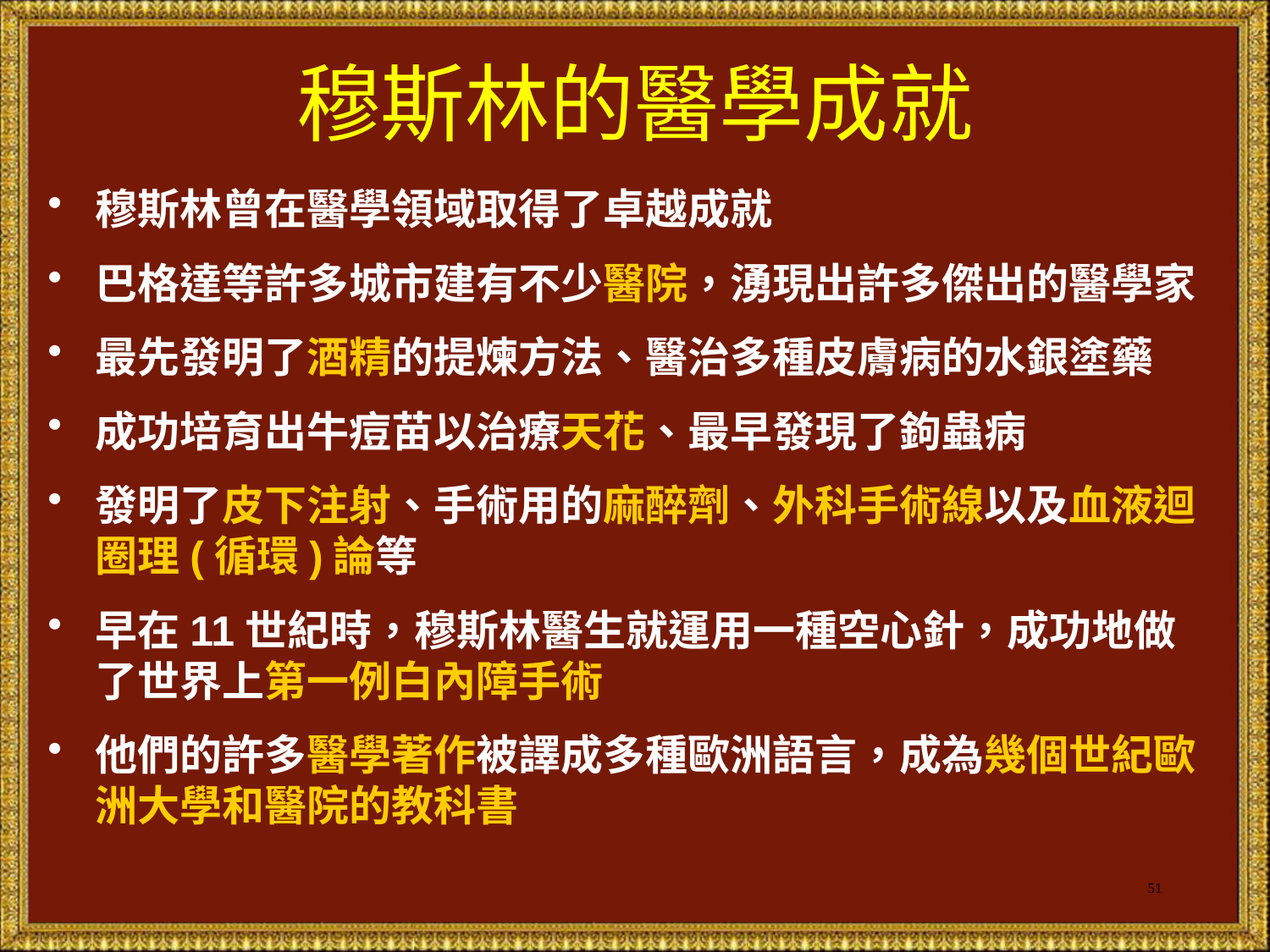

穆斯林的醫學成就
穆斯林曾在醫學領域取得了卓越成就
巴格達等許多城市建有不少醫院，湧現出許多傑出的醫學家
最先發明了酒精的提煉方法、醫治多種皮膚病的水銀塗藥
成功培育出牛痘苗以治療天花、最早發現了鉤蟲病
發明了皮下注射、手術用的麻醉劑、外科手術線以及血液迴圈理(循環)論等
早在11世紀時，穆斯林醫生就運用一種空心針，成功地做了世界上第一例白內障手術
他們的許多醫學著作被譯成多種歐洲語言，成為幾個世紀歐洲大學和醫院的教科書
51